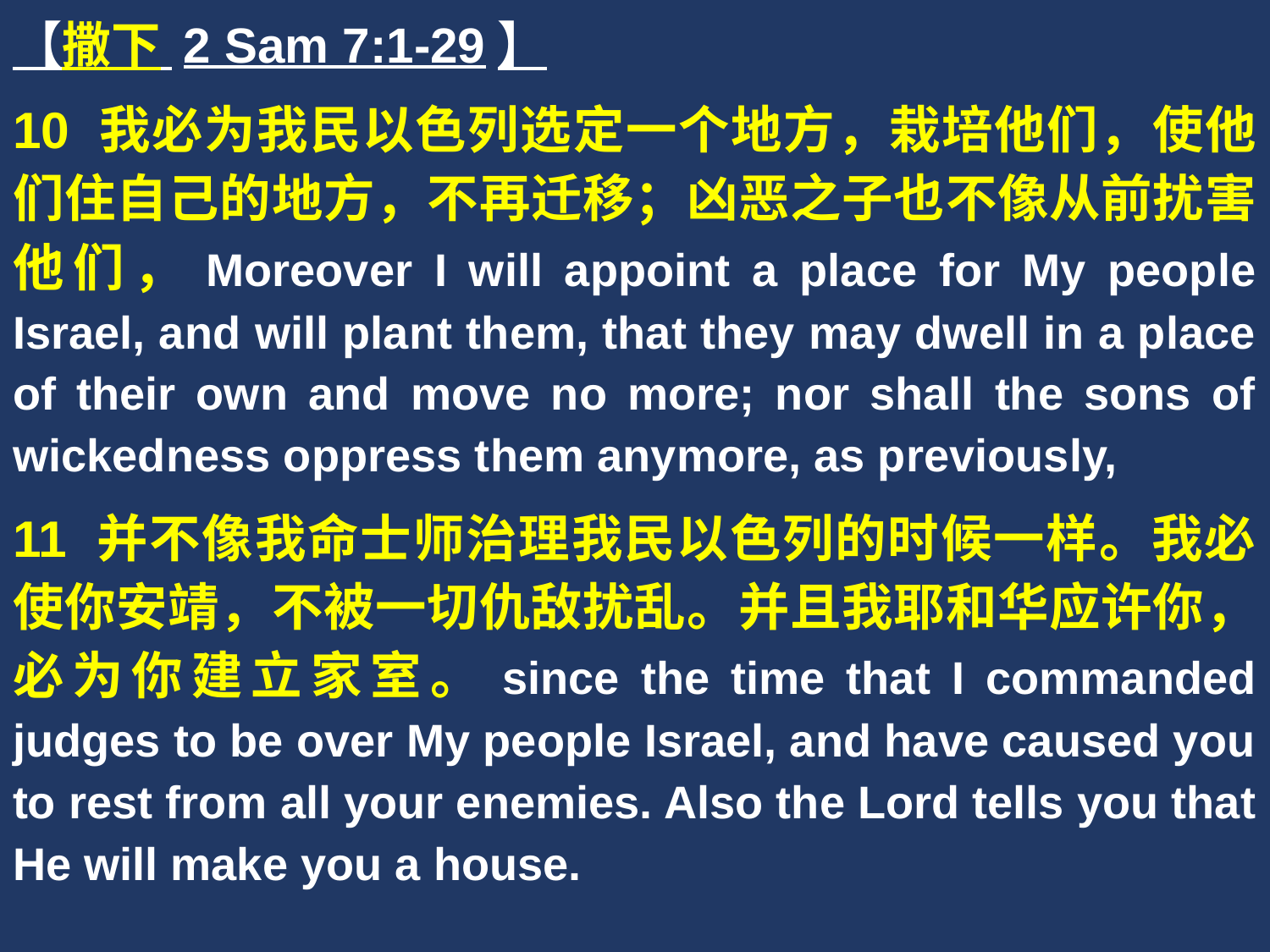

【撒下 2 Sam 7:1-29】
10 我必为我民以色列选定一个地方，栽培他们，使他们住自己的地方，不再迁移；凶恶之子也不像从前扰害他们，Moreover I will appoint a place for My people Israel, and will plant them, that they may dwell in a place of their own and move no more; nor shall the sons of wickedness oppress them anymore, as previously,
11 并不像我命士师治理我民以色列的时候一样。我必使你安靖，不被一切仇敌扰乱。并且我耶和华应许你，必为你建立家室。since the time that I commanded judges to be over My people Israel, and have caused you to rest from all your enemies. Also the Lord tells you that He will make you a house.